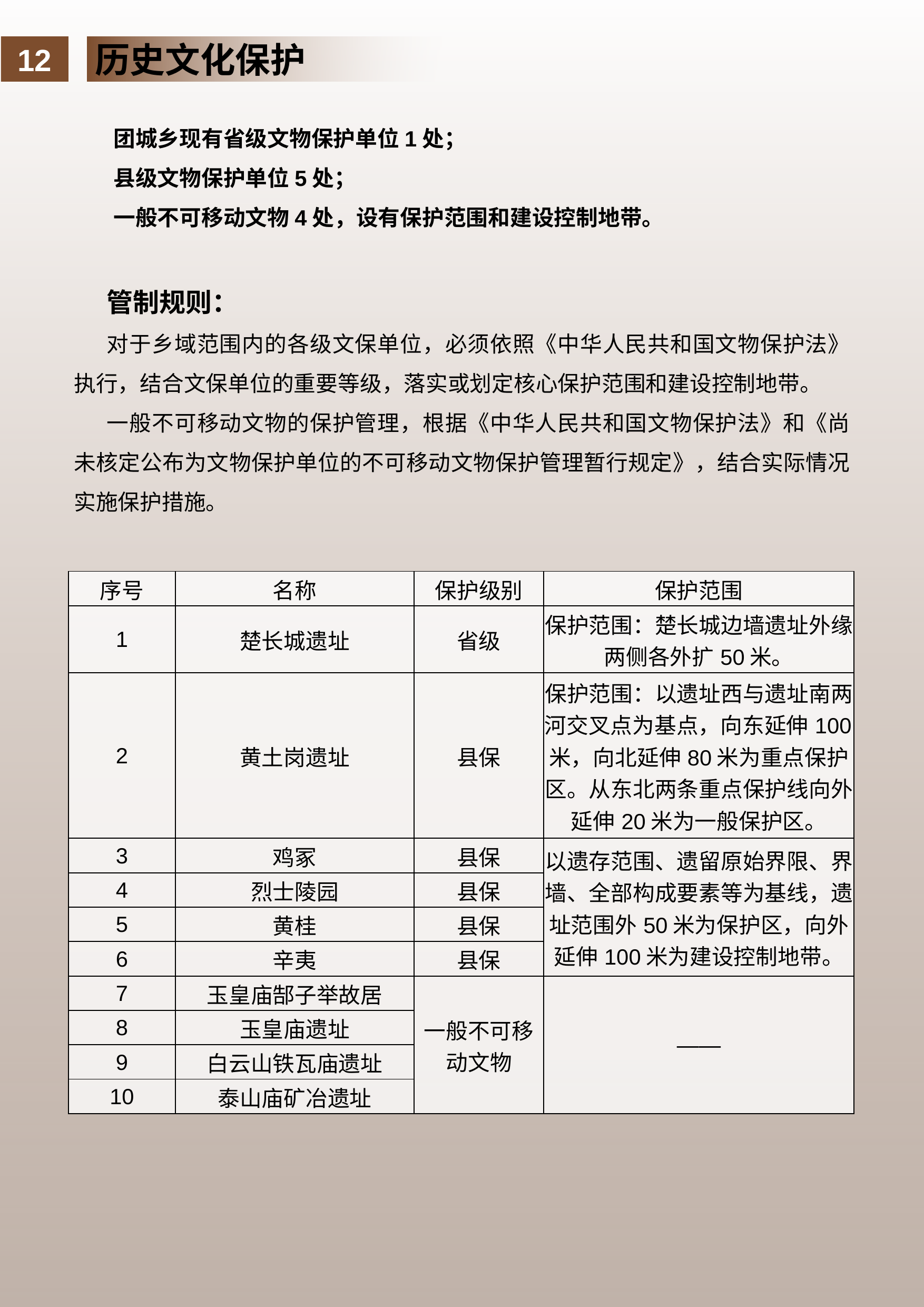

12
历史文化保护
团城乡现有省级文物保护单位1处；
县级文物保护单位5处；
一般不可移动文物4处，设有保护范围和建设控制地带。

管制规则：
对于乡域范围内的各级文保单位，必须依照《中华人民共和国文物保护法》执行，结合文保单位的重要等级，落实或划定核心保护范围和建设控制地带。
一般不可移动文物的保护管理，根据《中华人民共和国文物保护法》和《尚未核定公布为文物保护单位的不可移动文物保护管理暂行规定》，结合实际情况实施保护措施。
| 序号 | 名称 | 保护级别 | 保护范围 |
| --- | --- | --- | --- |
| 1 | 楚长城遗址 | 省级 | 保护范围：楚长城边墙遗址外缘两侧各外扩50米。 |
| 2 | 黄土岗遗址 | 县保 | 保护范围：以遗址西与遗址南两河交叉点为基点，向东延伸100米，向北延伸80米为重点保护区。从东北两条重点保护线向外延伸20米为一般保护区。 |
| 3 | 鸡冢 | 县保 | 以遗存范围、遗留原始界限、界墙、全部构成要素等为基线，遗址范围外50米为保护区，向外延伸100米为建设控制地带。 |
| 4 | 烈士陵园 | 县保 |  |
| 5 | 黄桂 | 县保 |  |
| 6 | 辛夷 | 县保 |  |
| 7 | 玉皇庙郜子举故居 | 一般不可移动文物 | —— |
| 8 | 玉皇庙遗址 |  |  |
| 9 | 白云山铁瓦庙遗址 |  |  |
| 10 | 泰山庙矿冶遗址 |  |  |